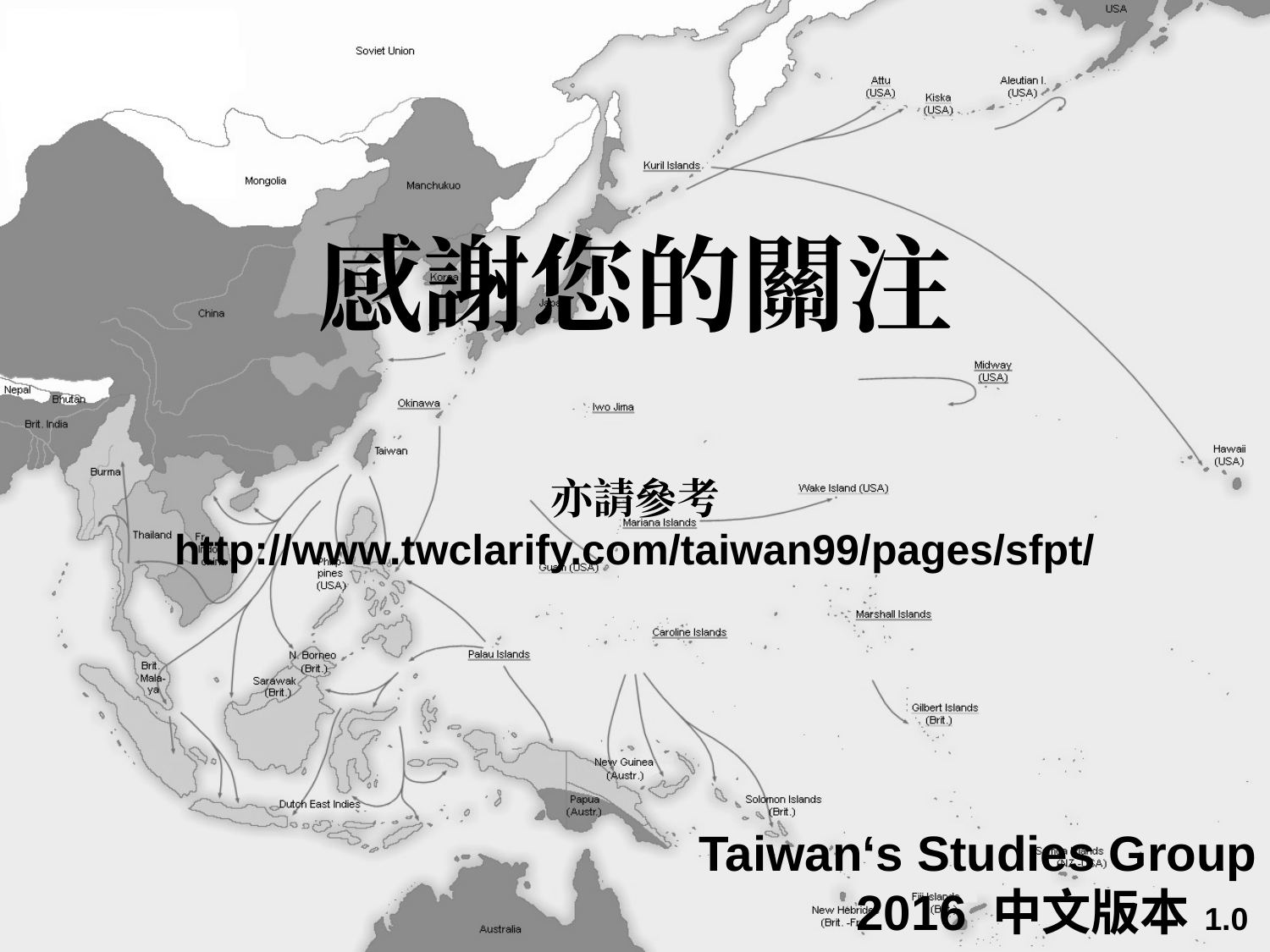

# 感謝您的關注 亦請參考 http://www.twclarify.com/taiwan99/pages/sfpt/
Taiwan‘s Studies Group
2016 中文版本 1.0